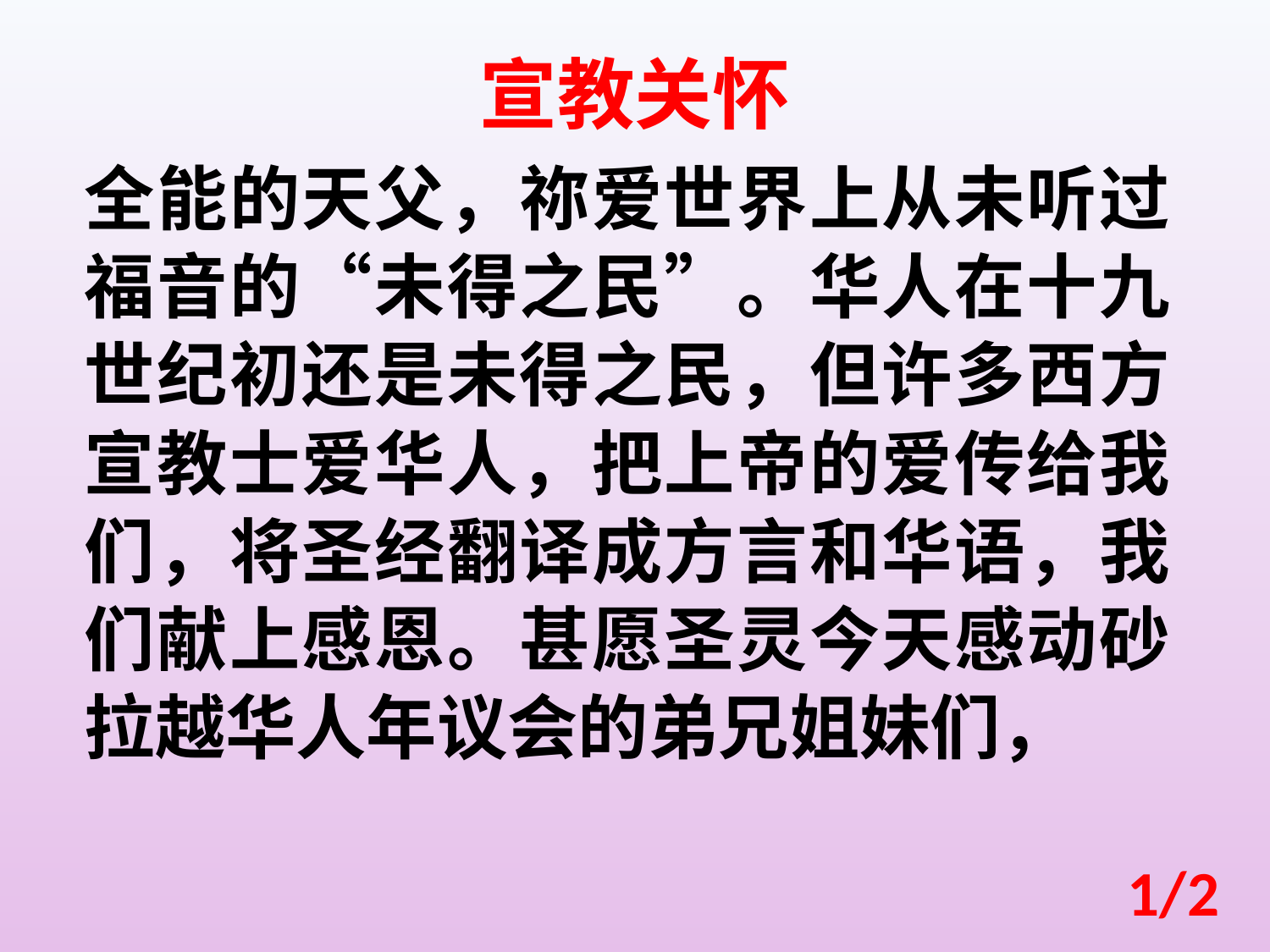

宣教关怀
全能的天父，祢爱世界上从未听过福音的“未得之民”。华人在十九世纪初还是未得之民，但许多西方宣教士爱华人，把上帝的爱传给我们，将圣经翻译成方言和华语，我们献上感恩。甚愿圣灵今天感动砂拉越华人年议会的弟兄姐妹们，
1/2